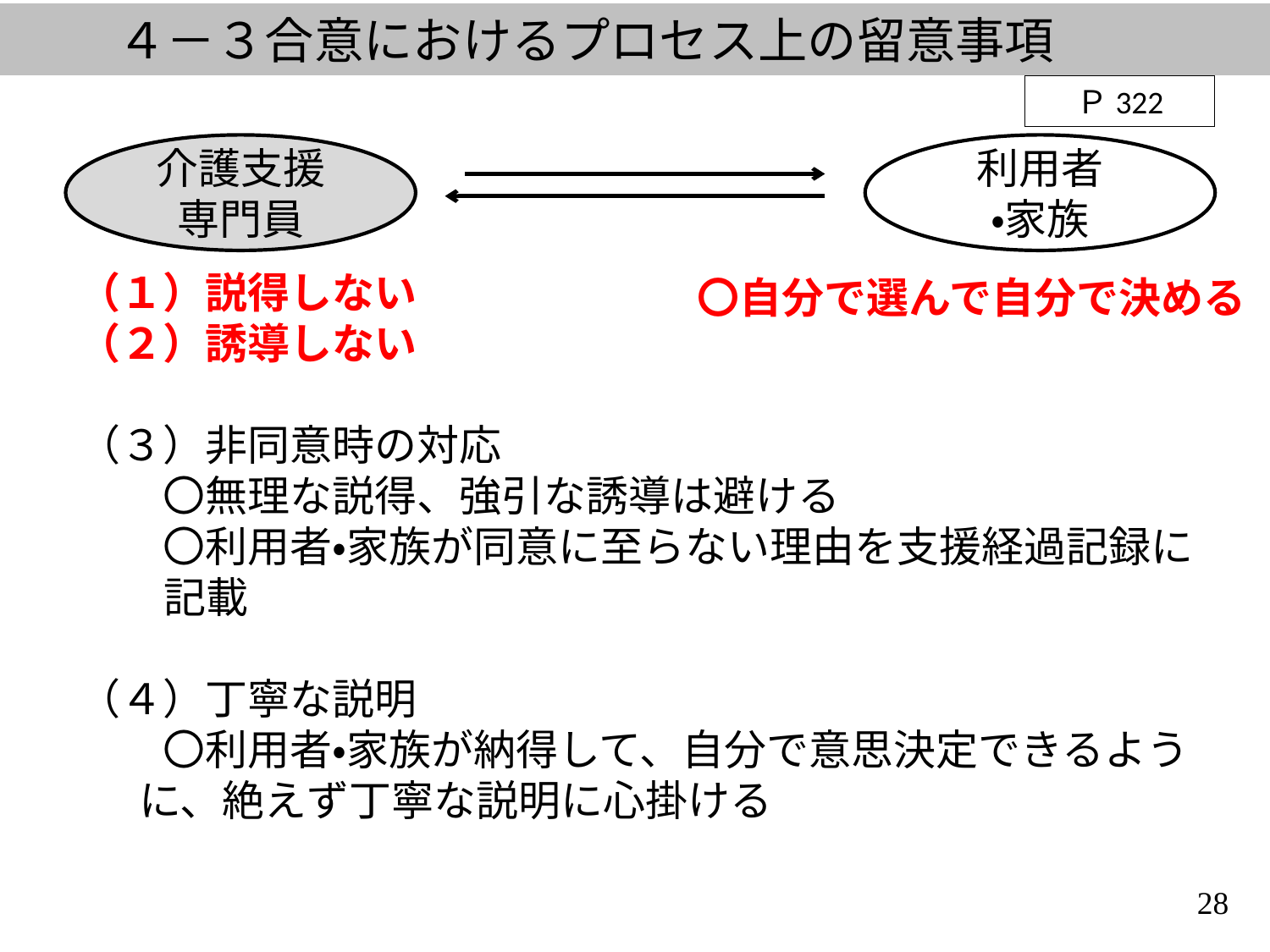

４－３合意におけるプロセス上の留意事項
Ｐ322
介護支援
専門員
利用者
・家族
（１）説得しない
（２）誘導しない

（３）非同意時の対応
　　〇無理な説得、強引な誘導は避ける
　　〇利用者・家族が同意に至らない理由を支援経過記録に記載

（４）丁寧な説明
　　〇利用者・家族が納得して、自分で意思決定できるように、絶えず丁寧な説明に心掛ける
〇自分で選んで自分で決める
28